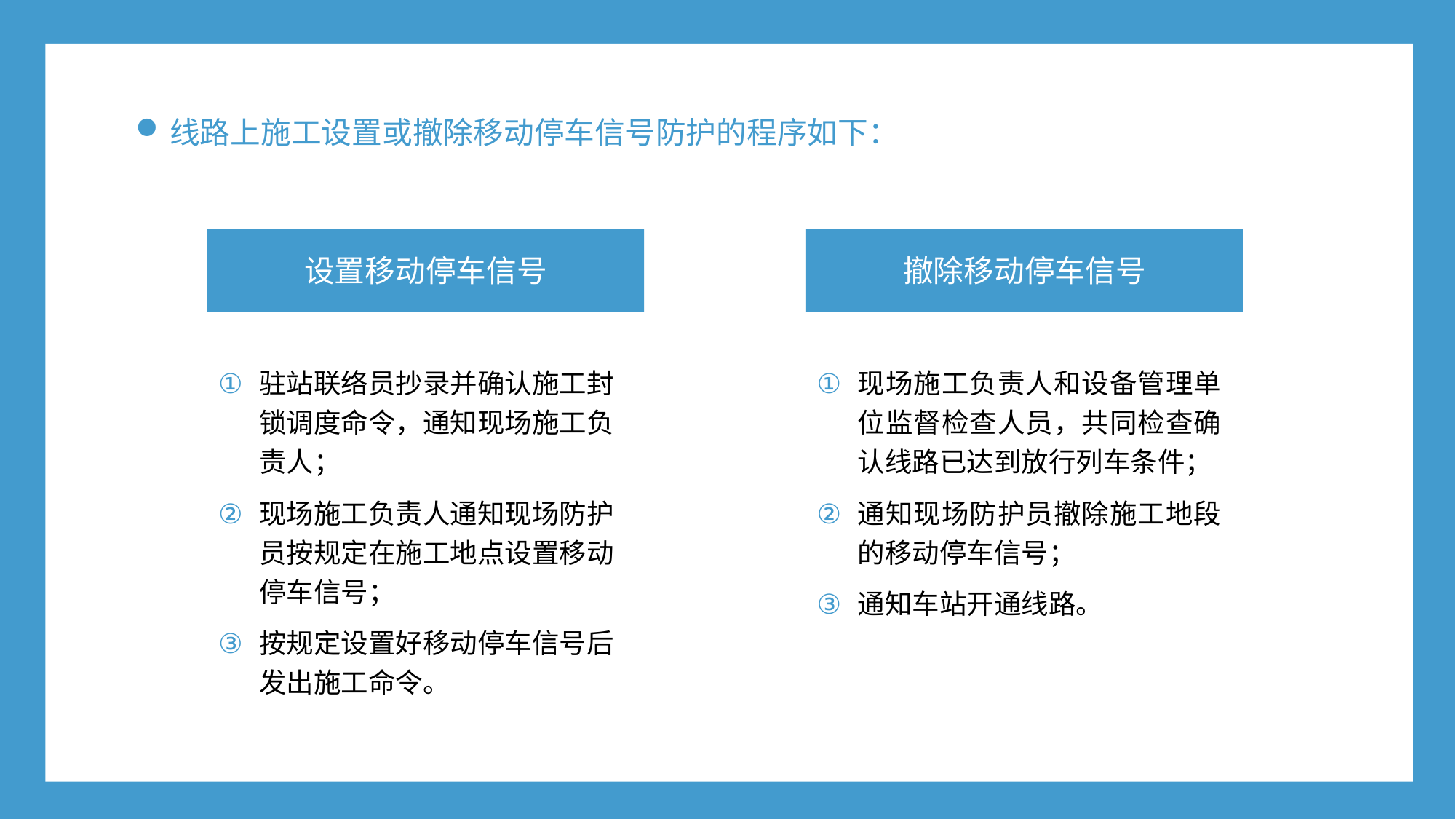

线路上施工设置或撤除移动停车信号防护的程序如下：

设置移动停车信号

撤除移动停车信号
驻站联络员抄录并确认施工封锁调度命令，通知现场施工负责人；
现场施工负责人通知现场防护员按规定在施工地点设置移动停车信号；
按规定设置好移动停车信号后发出施工命令。
现场施工负责人和设备管理单位监督检查人员，共同检查确认线路已达到放行列车条件；
通知现场防护员撤除施工地段的移动停车信号；
通知车站开通线路。